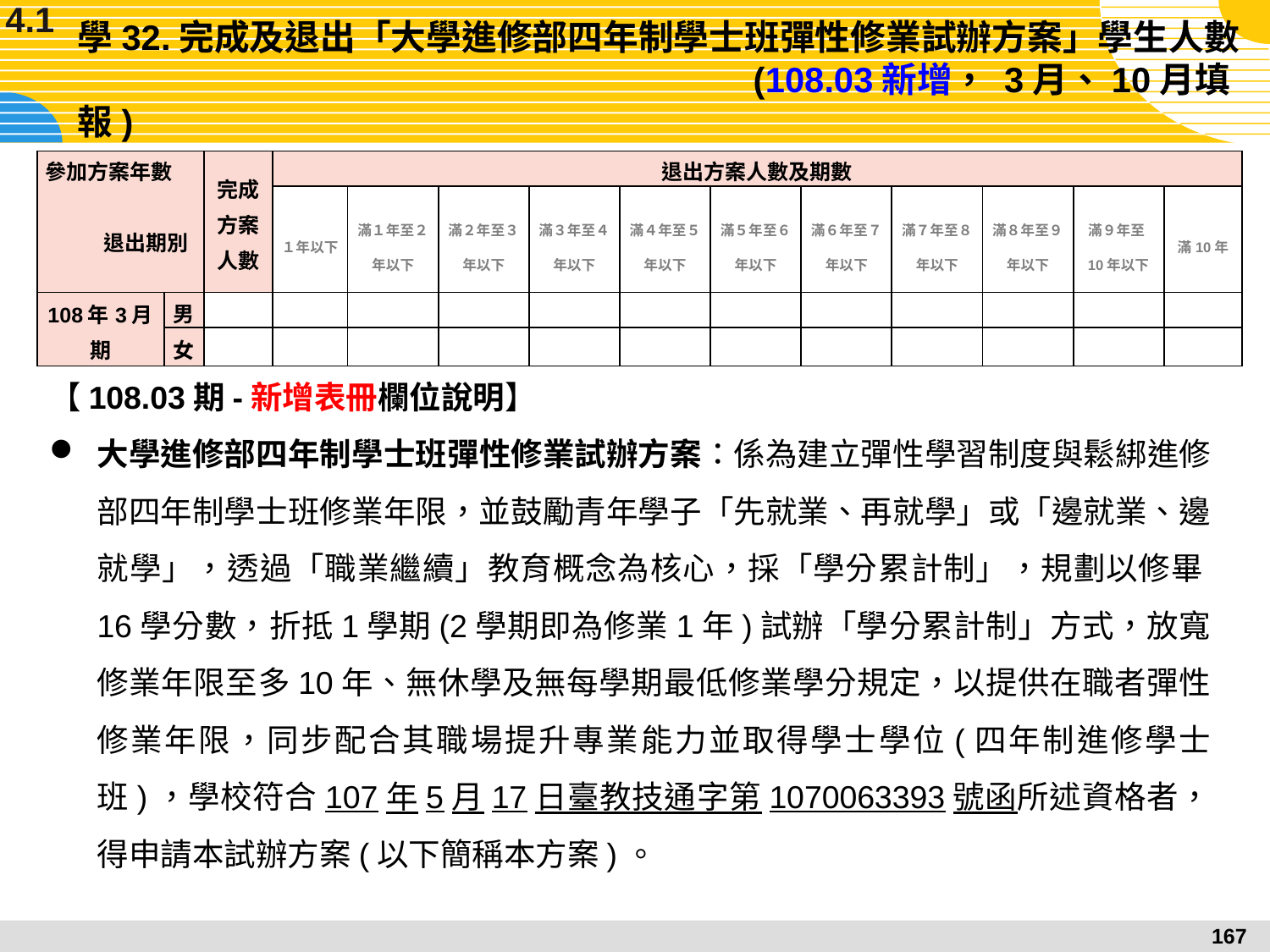

4.1
# 學32.完成及退出「大學進修部四年制學士班彈性修業試辦方案」學生人數 (108.03新增， 3月、10月填報)
| 參加方案年數   退出期別 |  | 完成方案人數 | 退出方案人數及期數 |  |  |  |  |  |  |  |  |  |  |
| --- | --- | --- | --- | --- | --- | --- | --- | --- | --- | --- | --- | --- | --- |
|  |  |  | １年以下 | 滿１年至２年以下 | 滿２年至３年以下 | 滿３年至４年以下 | 滿４年至５年以下 | 滿５年至６年以下 | 滿６年至７年以下 | 滿７年至８年以下 | 滿８年至９年以下 | 滿９年至10年以下 | 滿10年 |
| 108年3月期 | 男 |  |  |  |  |  |  |  |  |  |  |  |  |
|  | 女 |  |  |  |  |  |  |  |  |  |  |  |  |
【108.03期-新增表冊欄位說明】
大學進修部四年制學士班彈性修業試辦方案：係為建立彈性學習制度與鬆綁進修部四年制學士班修業年限，並鼓勵青年學子「先就業、再就學」或「邊就業、邊就學」，透過「職業繼續」教育概念為核心，採「學分累計制」，規劃以修畢16學分數，折抵1學期(2學期即為修業1年)試辦「學分累計制」方式，放寬修業年限至多10年、無休學及無每學期最低修業學分規定，以提供在職者彈性修業年限，同步配合其職場提升專業能力並取得學士學位(四年制進修學士班)，學校符合107年5月17日臺教技通字第1070063393號函所述資格者，得申請本試辦方案(以下簡稱本方案)。